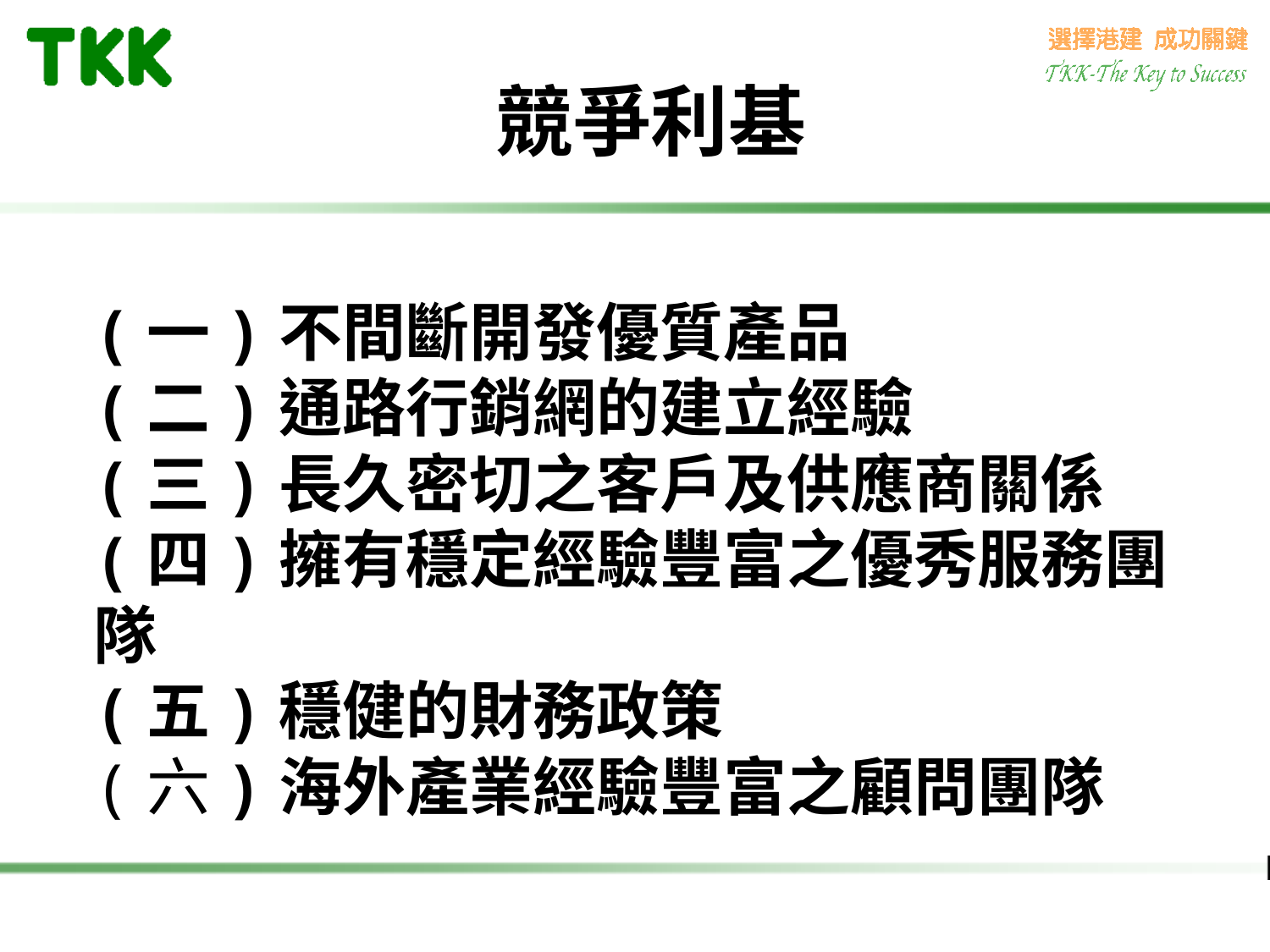

競爭利基
(一)不間斷開發優質產品
(二)通路行銷網的建立經驗
(三)長久密切之客戶及供應商關係
(四)擁有穩定經驗豐富之優秀服務團隊
(五)穩健的財務政策
(六)海外產業經驗豐富之顧問團隊